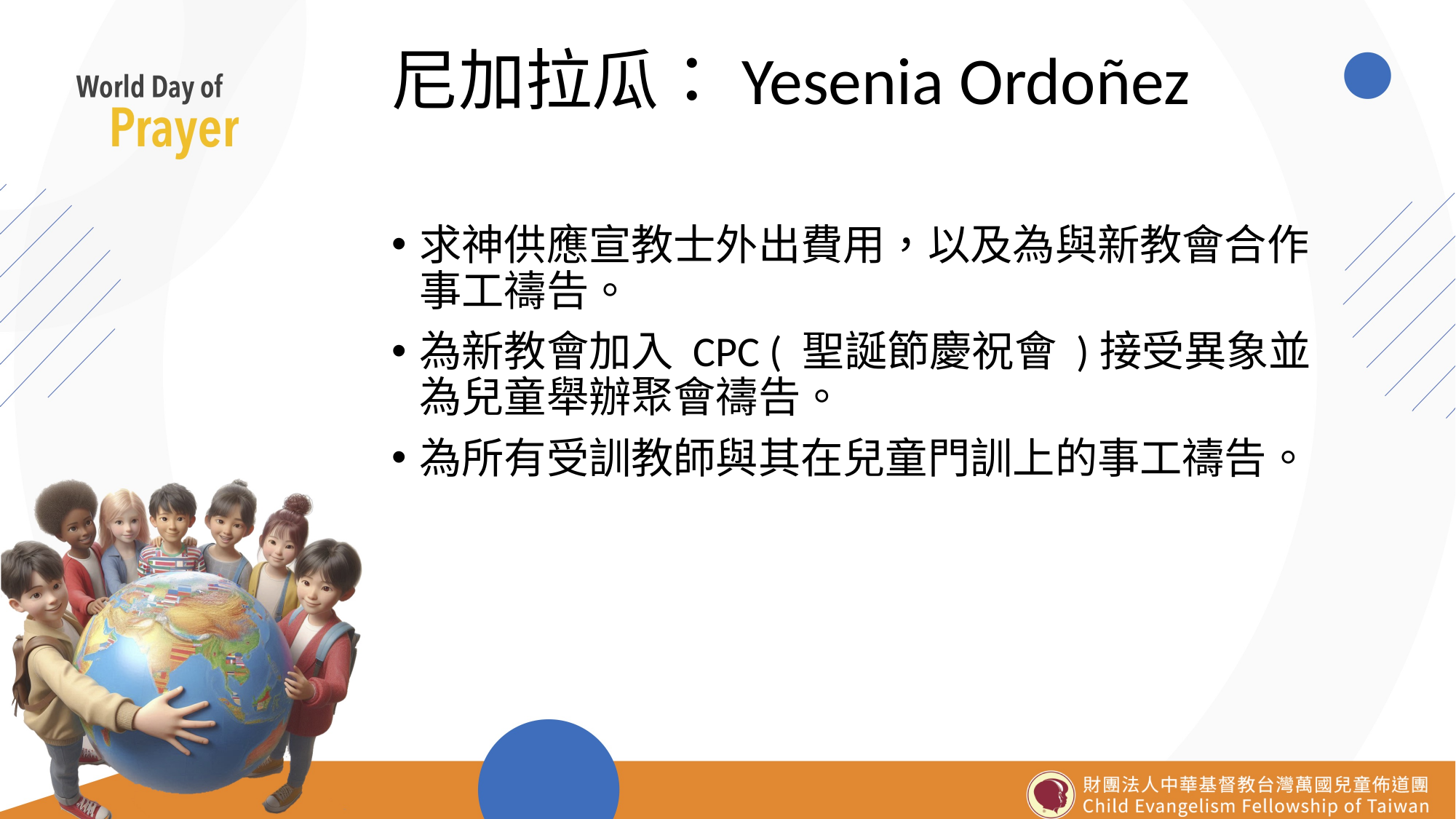

# 尼加拉瓜：Yesenia Ordoñez
求神供應宣教士外出費用，以及為與新教會合作事工禱告。
為新教會加入 CPC ( 聖誕節慶祝會 )接受異象並為兒童舉辦聚會禱告。
為所有受訓教師與其在兒童門訓上的事工禱告。